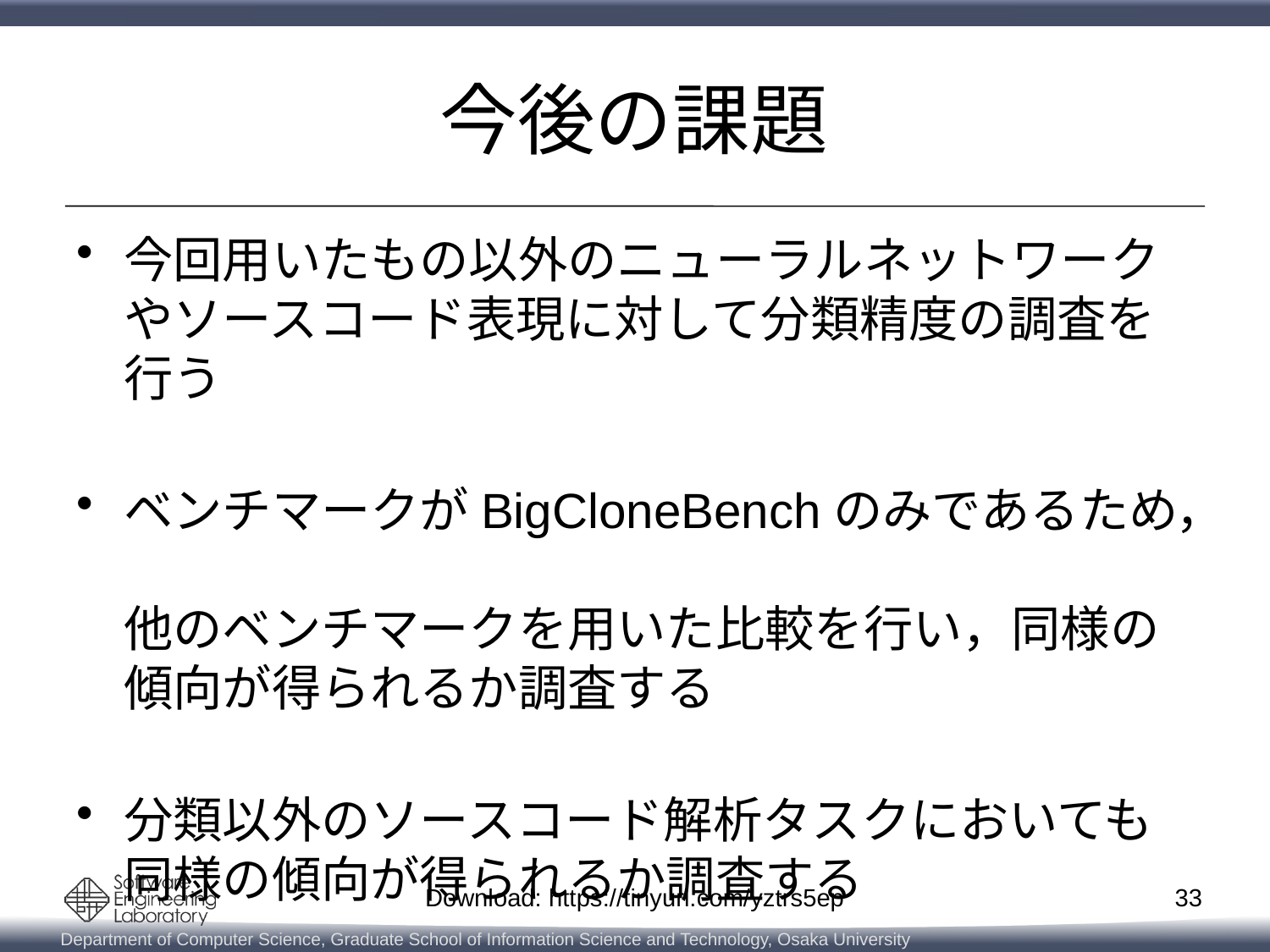

# 今後の課題
今回用いたもの以外のニューラルネットワークやソースコード表現に対して分類精度の調査を行う

ベンチマークがBigCloneBenchのみであるため，
他のベンチマークを用いた比較を行い，同様の傾向が得られるか調査する

分類以外のソースコード解析タスクにおいても
同様の傾向が得られるか調査する
33
Download: https://tinyurl.com/yztrs5ep